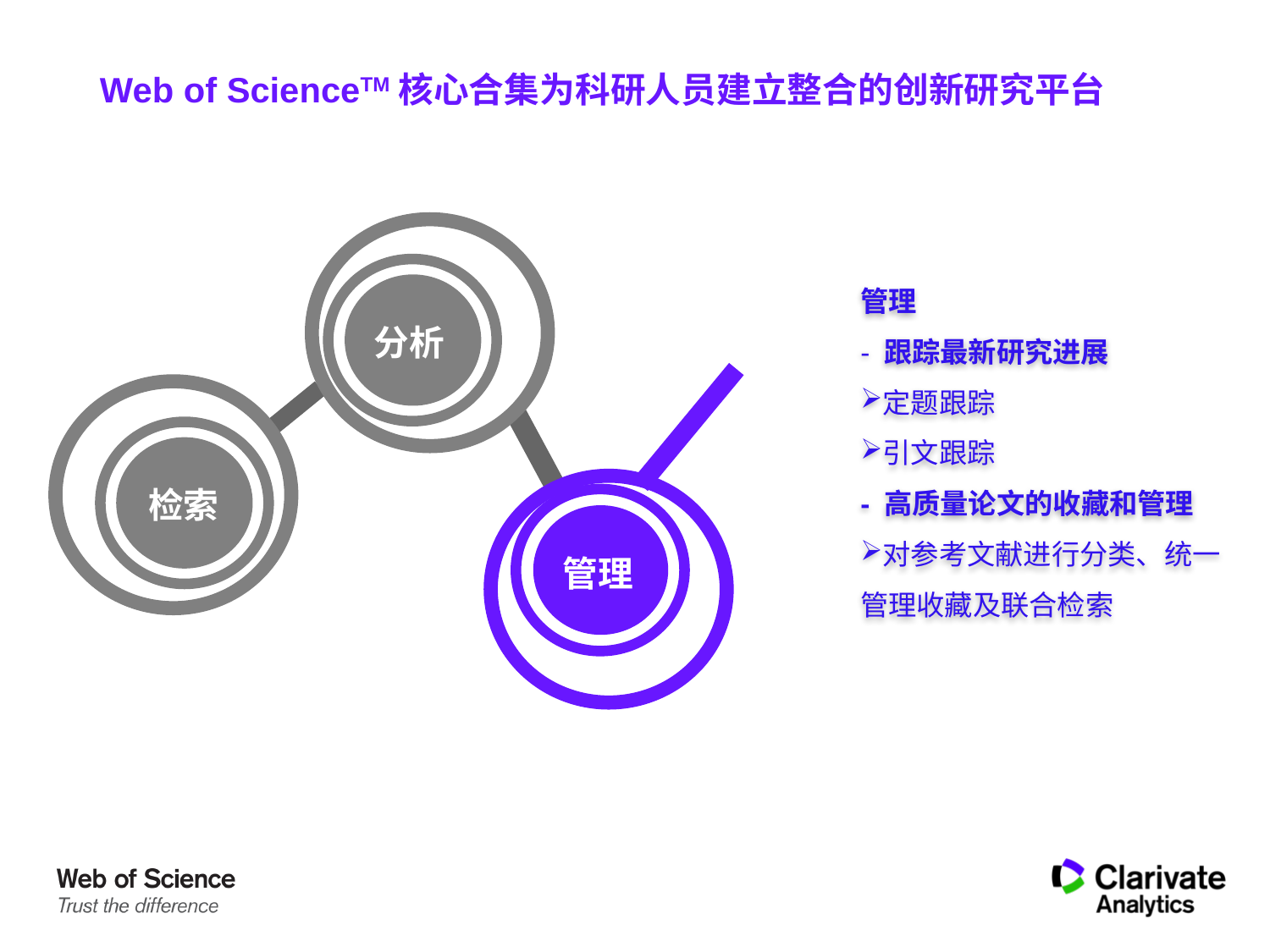

# Web of ScienceTM核心合集为科研人员建立整合的创新研究平台

分析
管理
- 跟踪最新研究进展
定题跟踪
引文跟踪
- 高质量论文的收藏和管理
对参考文献进行分类、统一管理收藏及联合检索

检索

管理